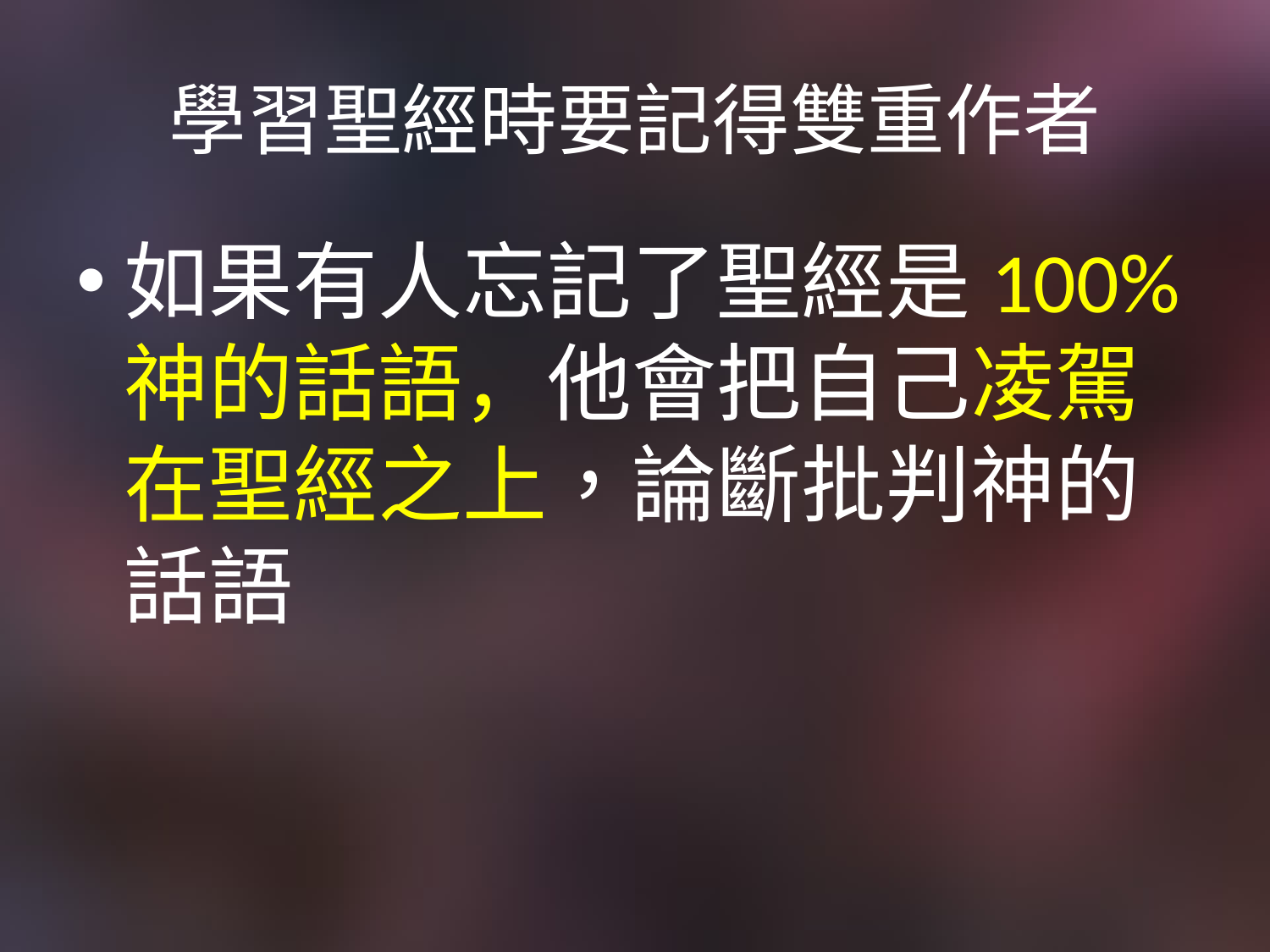

# 學習聖經時要記得雙重作者
如果有人忘記了聖經是100%神的話語，他會把自己凌駕在聖經之上，論斷批判神的話語